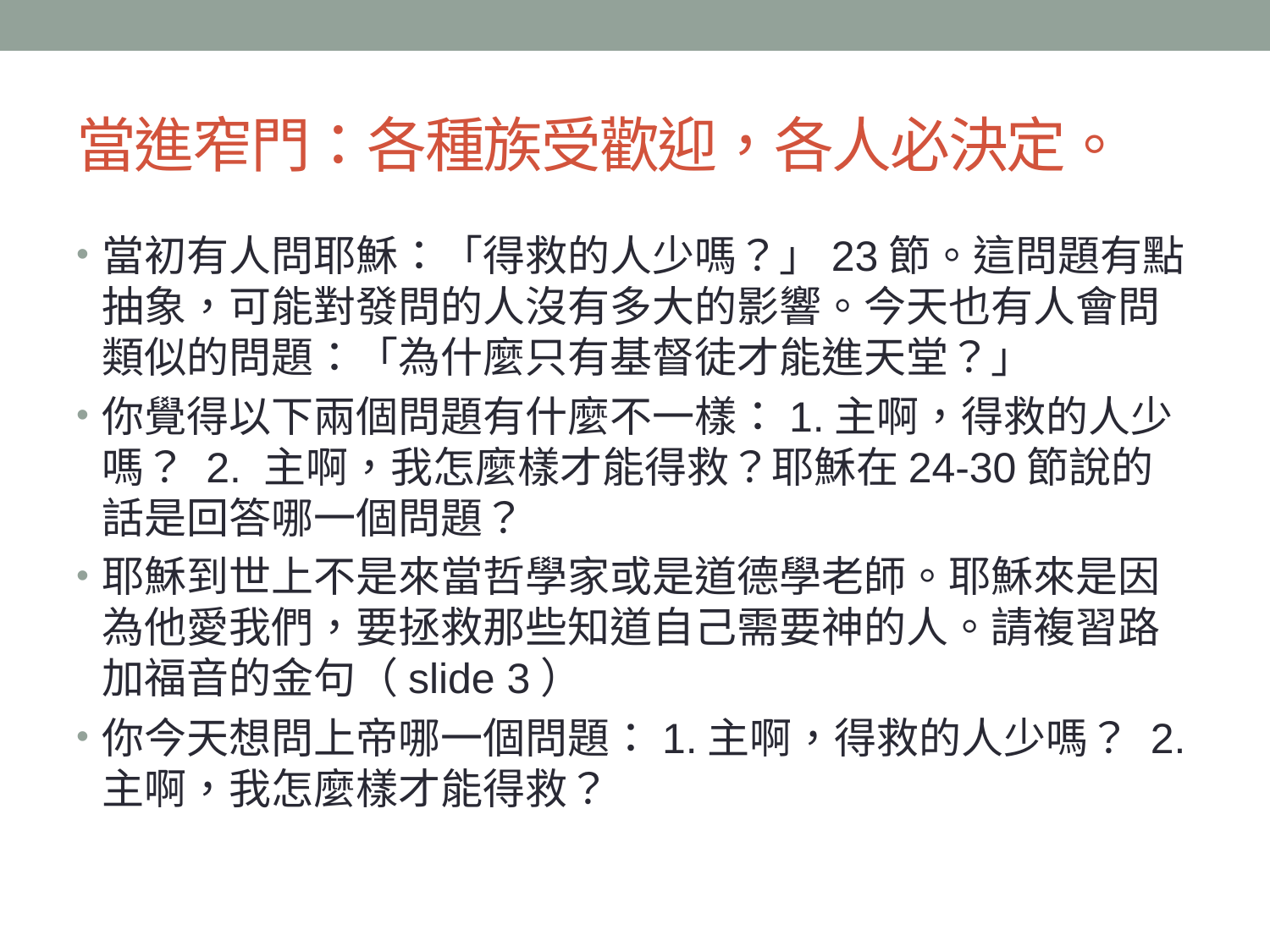

# 當進窄門：各種族受歡迎，各人必決定。
當初有人問耶穌：「得救的人少嗎？」23節。這問題有點抽象，可能對發問的人沒有多大的影響。今天也有人會問類似的問題：「為什麼只有基督徒才能進天堂？」
你覺得以下兩個問題有什麼不一樣：1.主啊，得救的人少嗎？ 2. 主啊，我怎麼樣才能得救？耶穌在24-30節說的話是回答哪一個問題？
耶穌到世上不是來當哲學家或是道德學老師。耶穌來是因為他愛我們，要拯救那些知道自己需要神的人。請複習路加福音的金句（slide 3）
你今天想問上帝哪一個問題：1.主啊，得救的人少嗎？ 2. 主啊，我怎麼樣才能得救？